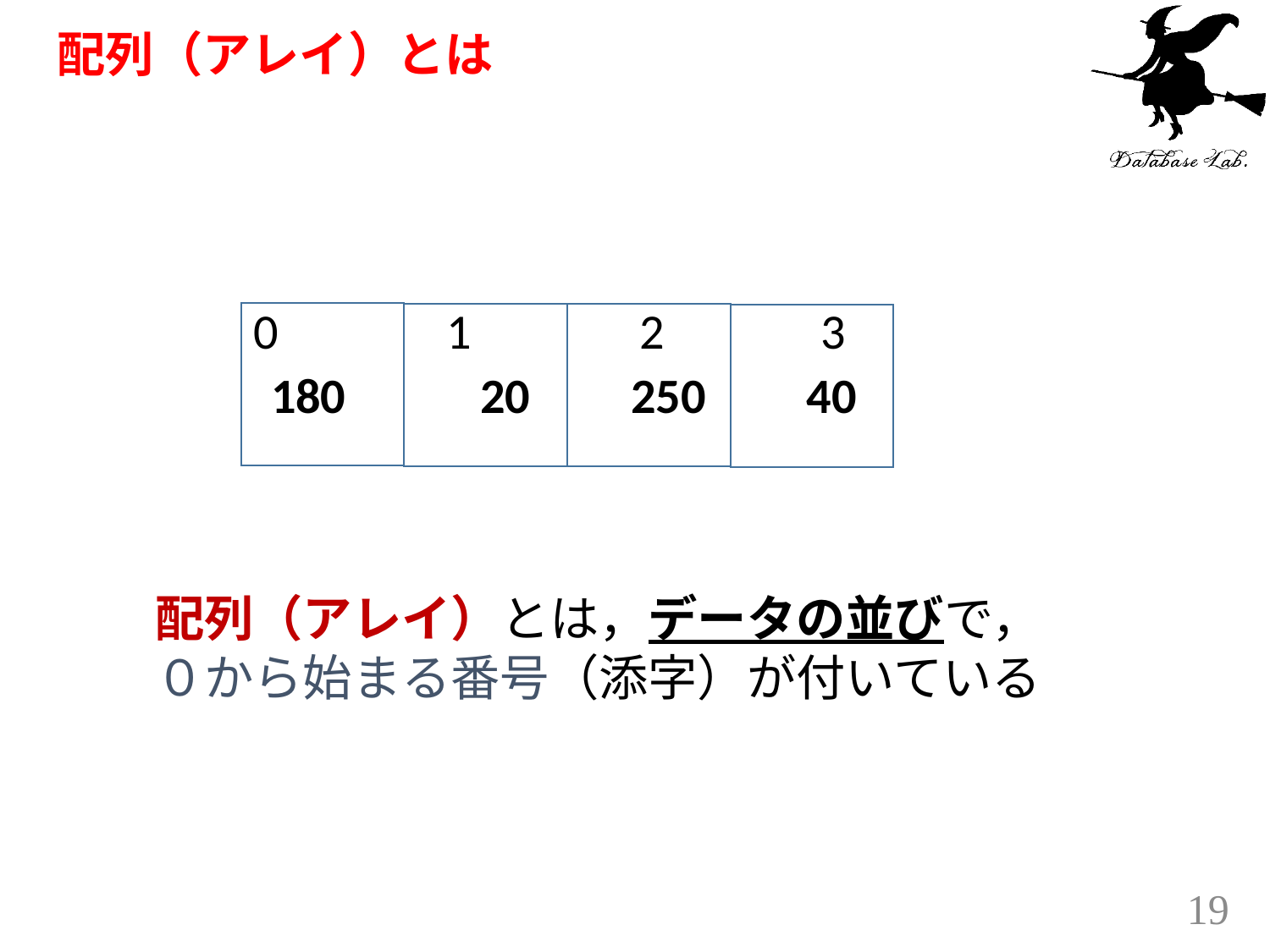

# 配列（アレイ）とは
0               1               2              3

180            20         250         40
配列（アレイ）とは，データの並びで，０から始まる番号（添字）が付いている
19